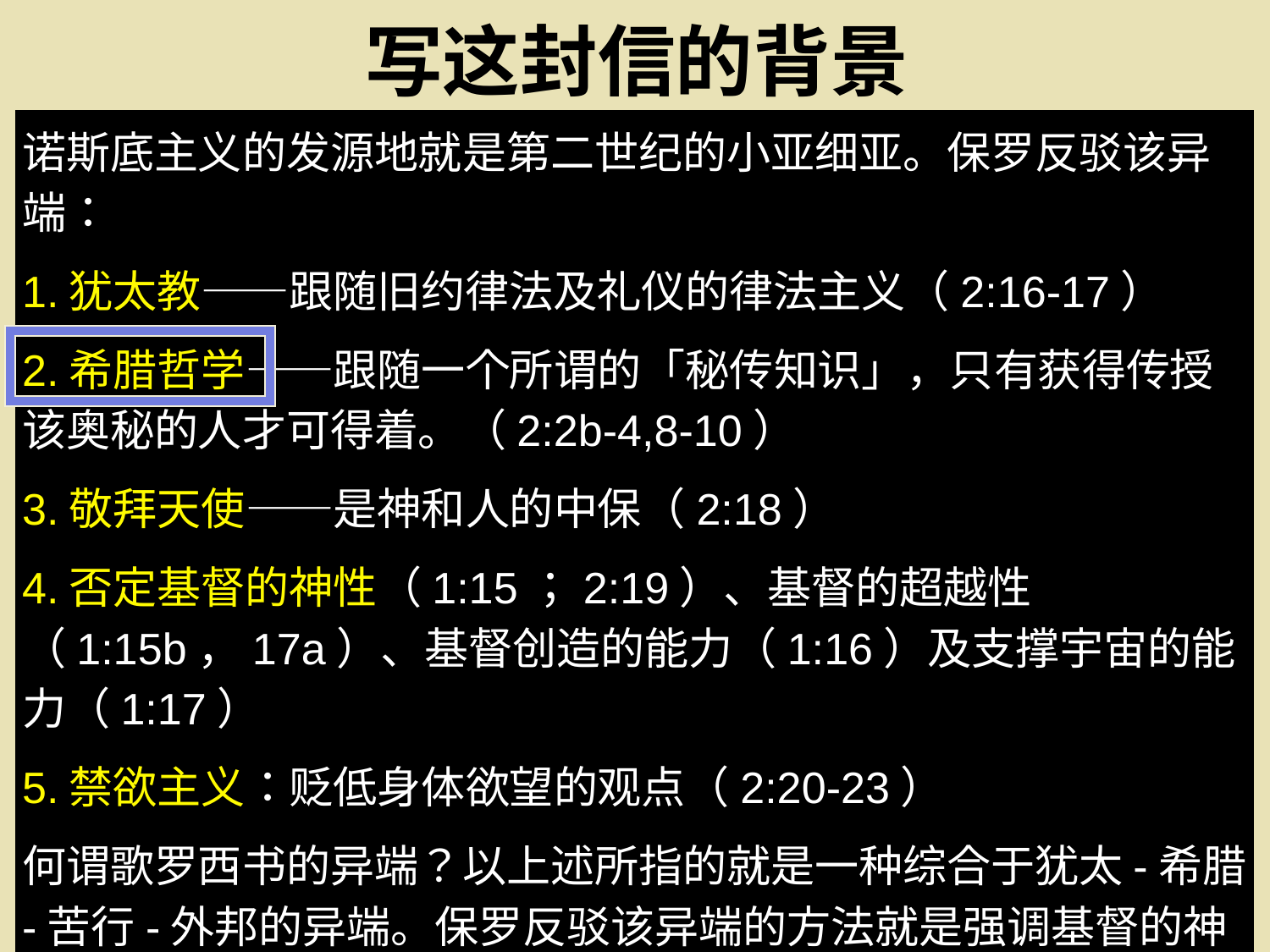

# 写这封信的背景
诺斯底主义的发源地就是第二世纪的小亚细亚。保罗反驳该异端：
1.犹太教——跟随旧约律法及礼仪的律法主义（2:16-17）
2.希腊哲学——跟随一个所谓的「秘传知识」，只有获得传授该奥秘的人才可得着。（2:2b-4,8-10）
3.敬拜天使——是神和人的中保（2:18）
4.否定基督的神性（1:15；2:19）、基督的超越性（1:15b，17a）、基督创造的能力（1:16）及支撑宇宙的能力（1:17）
5.禁欲主义：贬低身体欲望的观点（2:20-23）
何谓歌罗西书的异端？以上述所指的就是一种综合于犹太-希腊-苦行-外邦的异端。保罗反驳该异端的方法就是强调基督的神性及超越性。